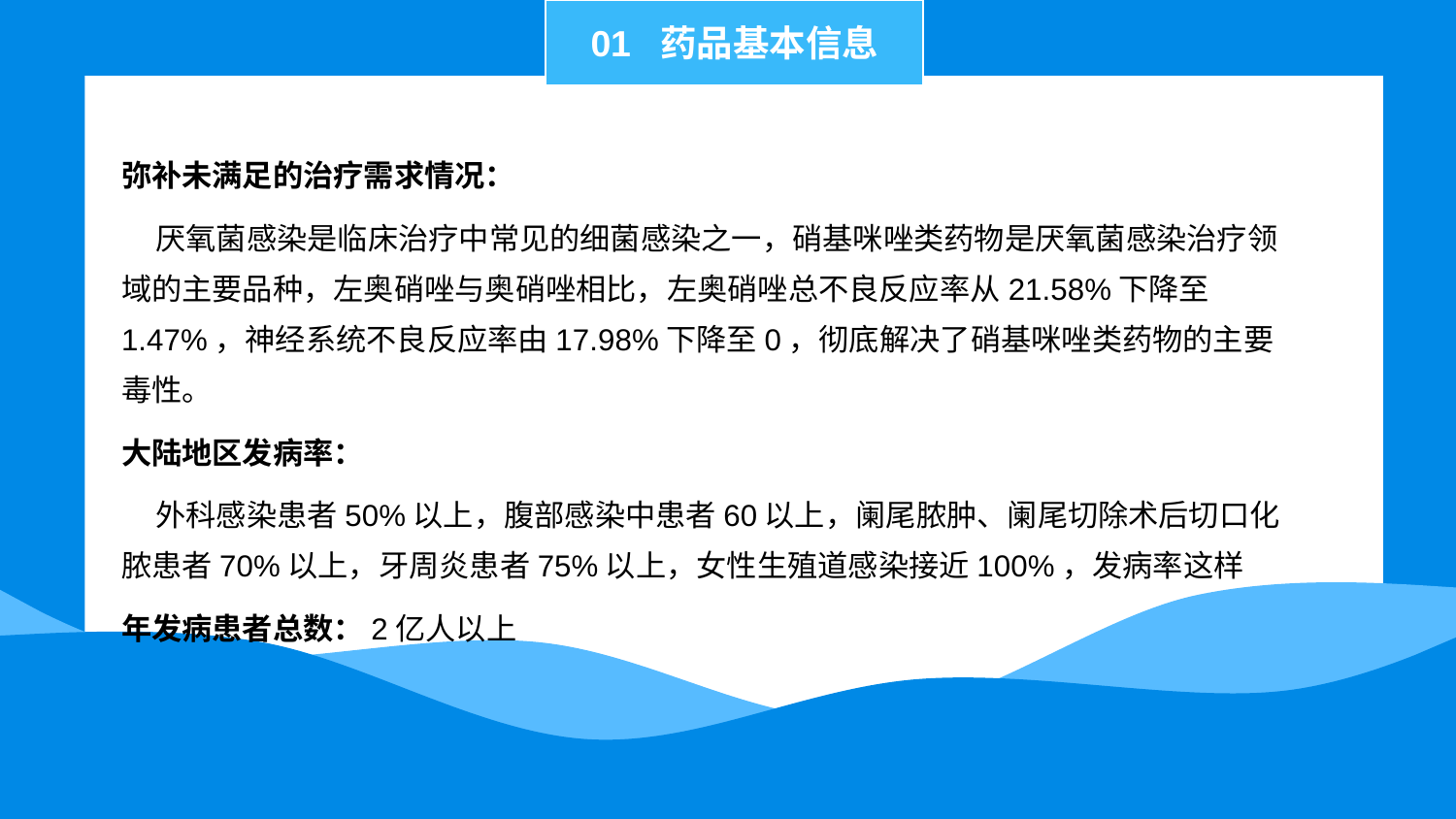

01  药品基本信息

弥补未满足的治疗需求情况：
    厌氧菌感染是临床治疗中常见的细菌感染之一，硝基咪唑类药物是厌氧菌感染治疗领域的主要品种，左奥硝唑与奥硝唑相比，左奥硝唑总不良反应率从21.58%下降至1.47%，神经系统不良反应率由17.98%下降至0，彻底解决了硝基咪唑类药物的主要毒性。
大陆地区发病率：
    外科感染患者50%以上，腹部感染中患者60以上，阑尾脓肿、阑尾切除术后切口化脓患者70%以上，牙周炎患者75%以上，女性生殖道感染接近100%，发病率这样
年发病患者总数：2亿人以上